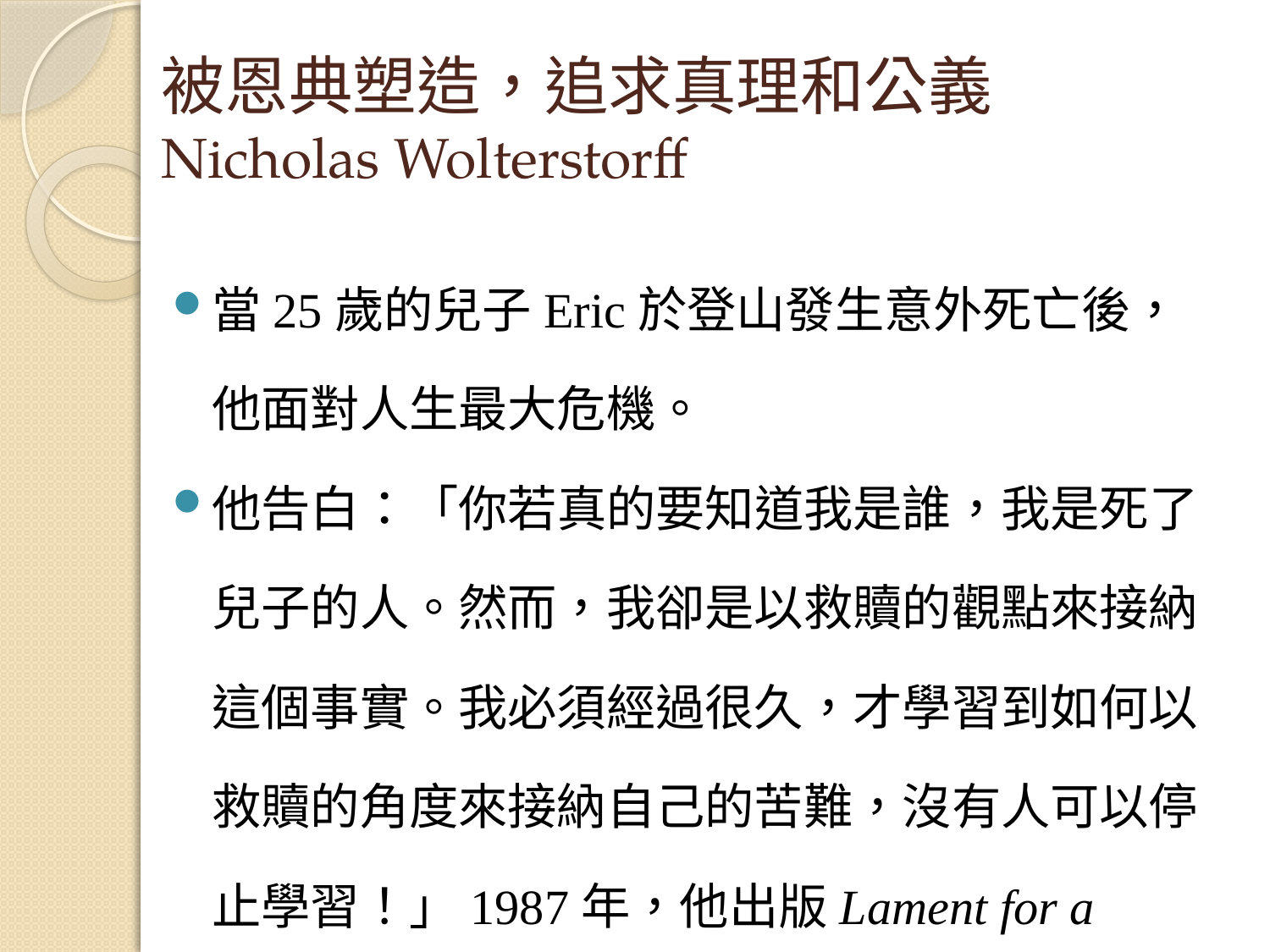

# 被恩典塑造，追求真理和公義 Nicholas Wolterstorff
當25歲的兒子Eric於登山發生意外死亡後，他面對人生最大危機。
他告白：「你若真的要知道我是誰，我是死了兒子的人。然而，我卻是以救贖的觀點來接納這個事實。我必須經過很久，才學習到如何以救贖的角度來接納自己的苦難，沒有人可以停止學習！」1987年，他出版Lament for a Son。